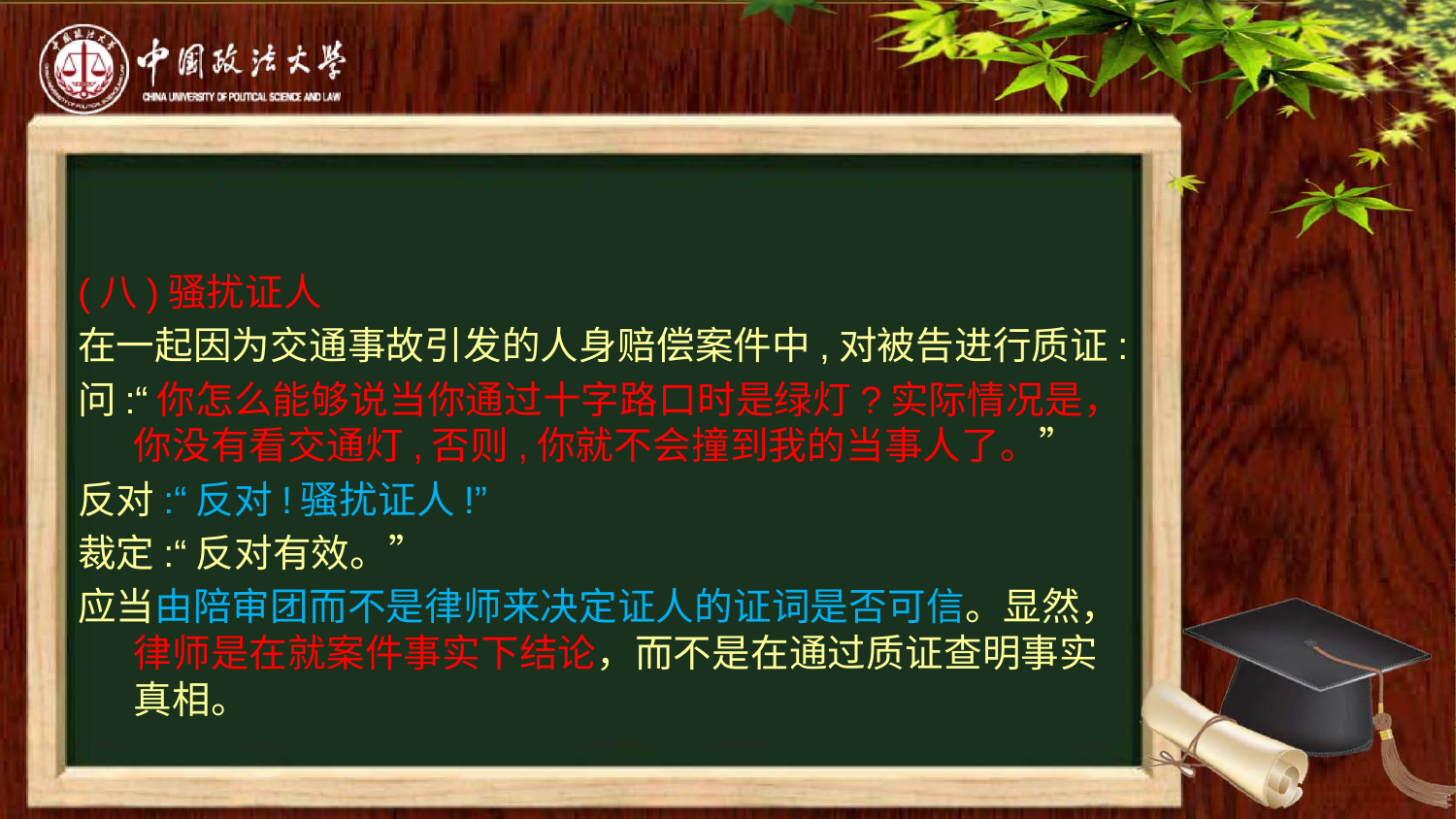

#
(八)骚扰证人
在一起因为交通事故引发的人身赔偿案件中,对被告进行质证:
问:“你怎么能够说当你通过十字路口时是绿灯?实际情况是，你没有看交通灯,否则,你就不会撞到我的当事人了。”
反对:“反对!骚扰证人!”
裁定:“反对有效。”
应当由陪审团而不是律师来决定证人的证词是否可信。显然，律师是在就案件事实下结论，而不是在通过质证查明事实真相。